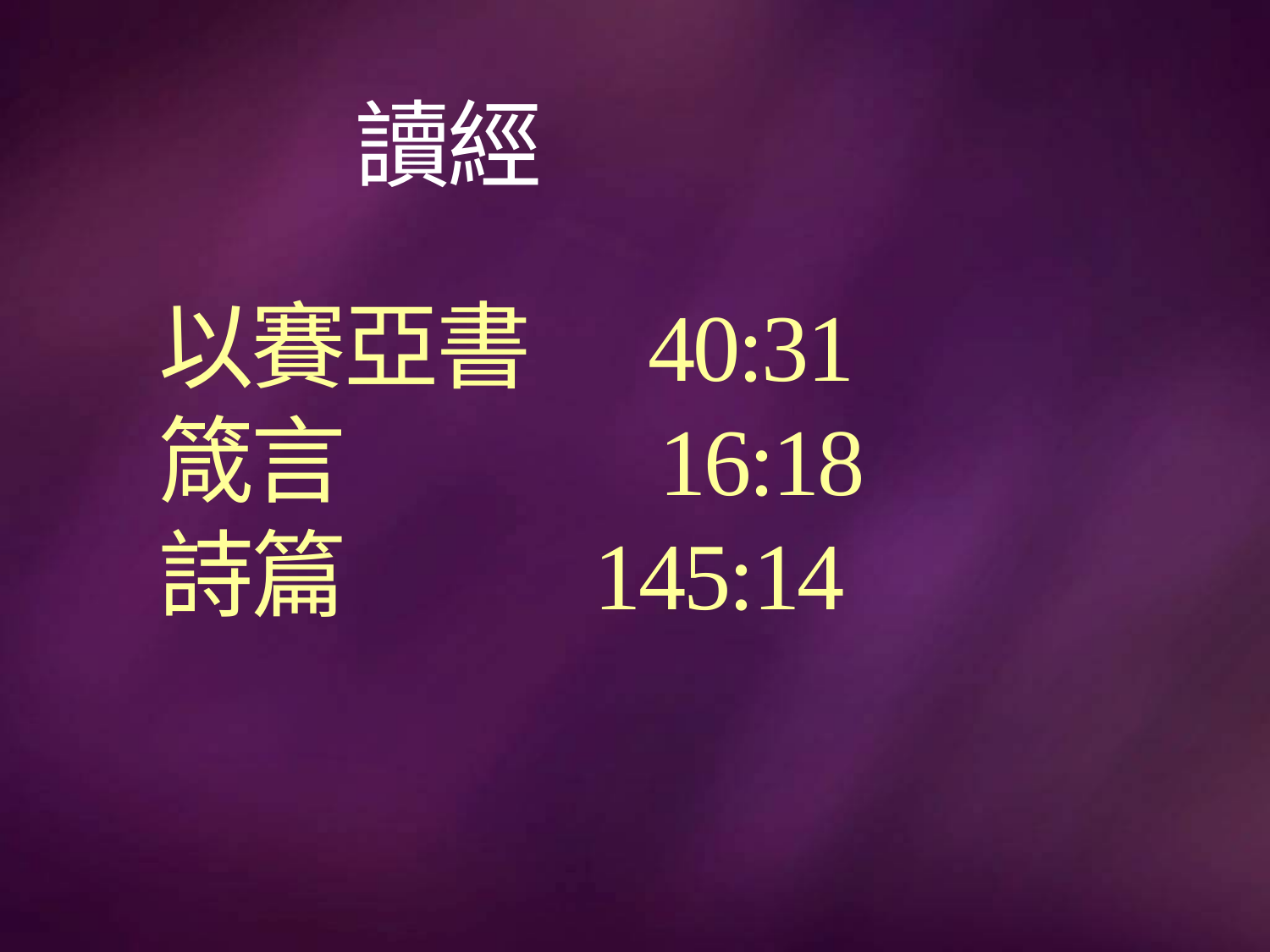

# 讀經
以賽亞書     40:31
箴言		     16:18
詩篇            145:14